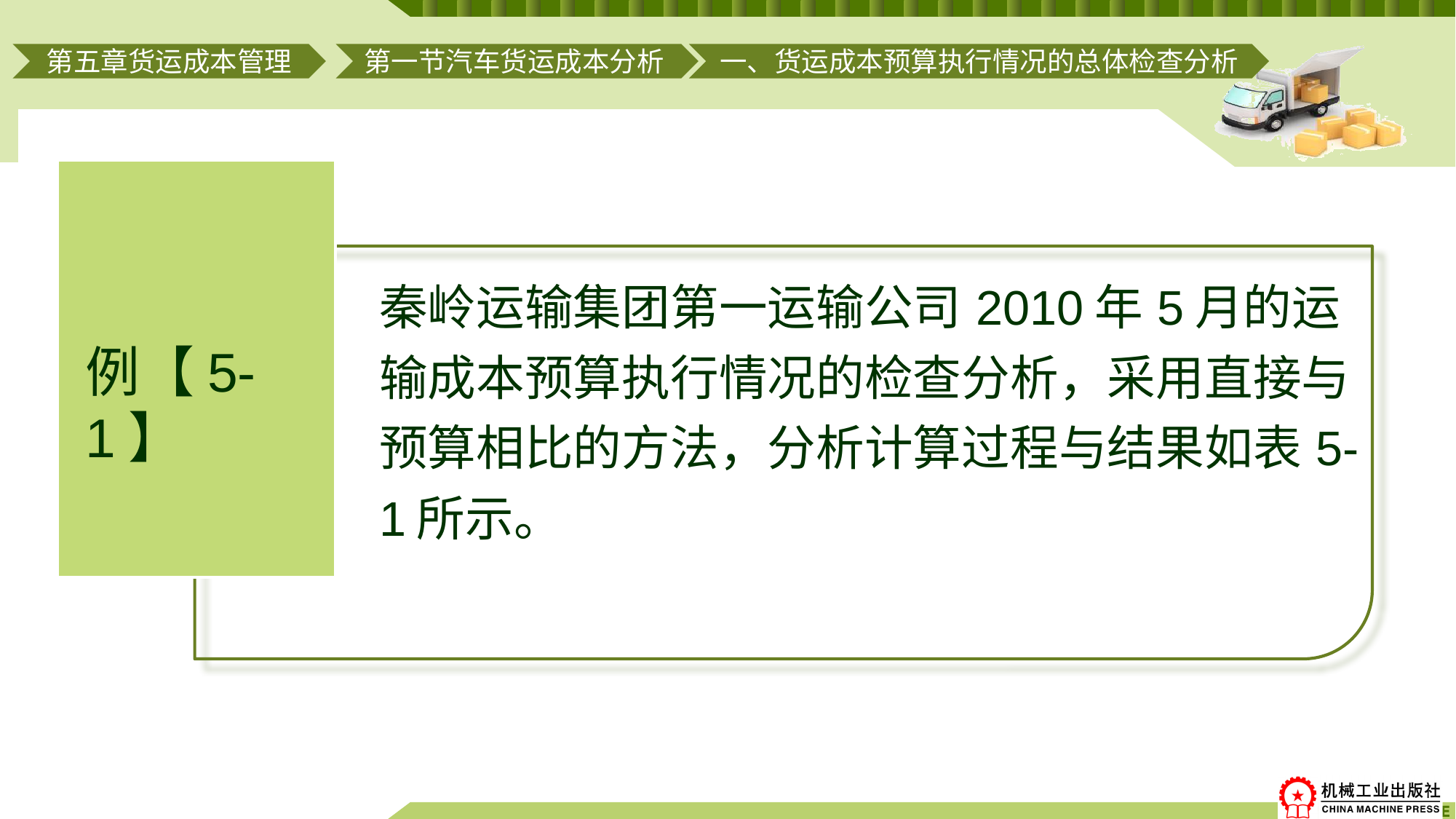

第一节汽车货运成本分析
一、货运成本预算执行情况的总体检查分析
第五章货运成本管理
秦岭运输集团第一运输公司2010年5月的运输成本预算执行情况的检查分析，采用直接与预算相比的方法，分析计算过程与结果如表5-1所示。

例【5-1】